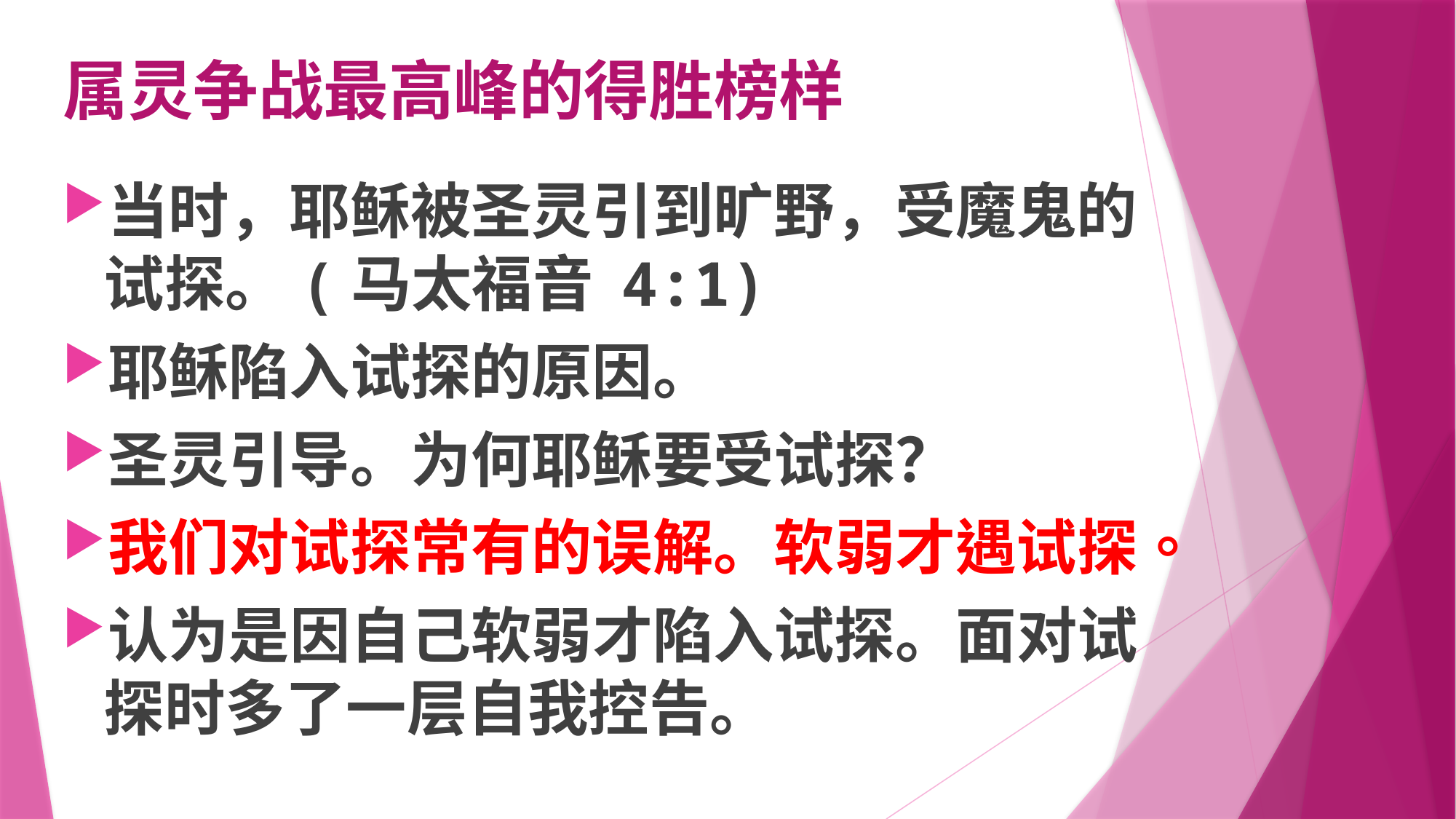

# 属灵争战最高峰的得胜榜样
当时，耶稣被圣灵引到旷野，受魔鬼的试探。(马太福音 4:1)
耶稣陷入试探的原因。
圣灵引导。为何耶稣要受试探？
我们对试探常有的误解。软弱才遇试探。
认为是因自己软弱才陷入试探。面对试探时多了一层自我控告。